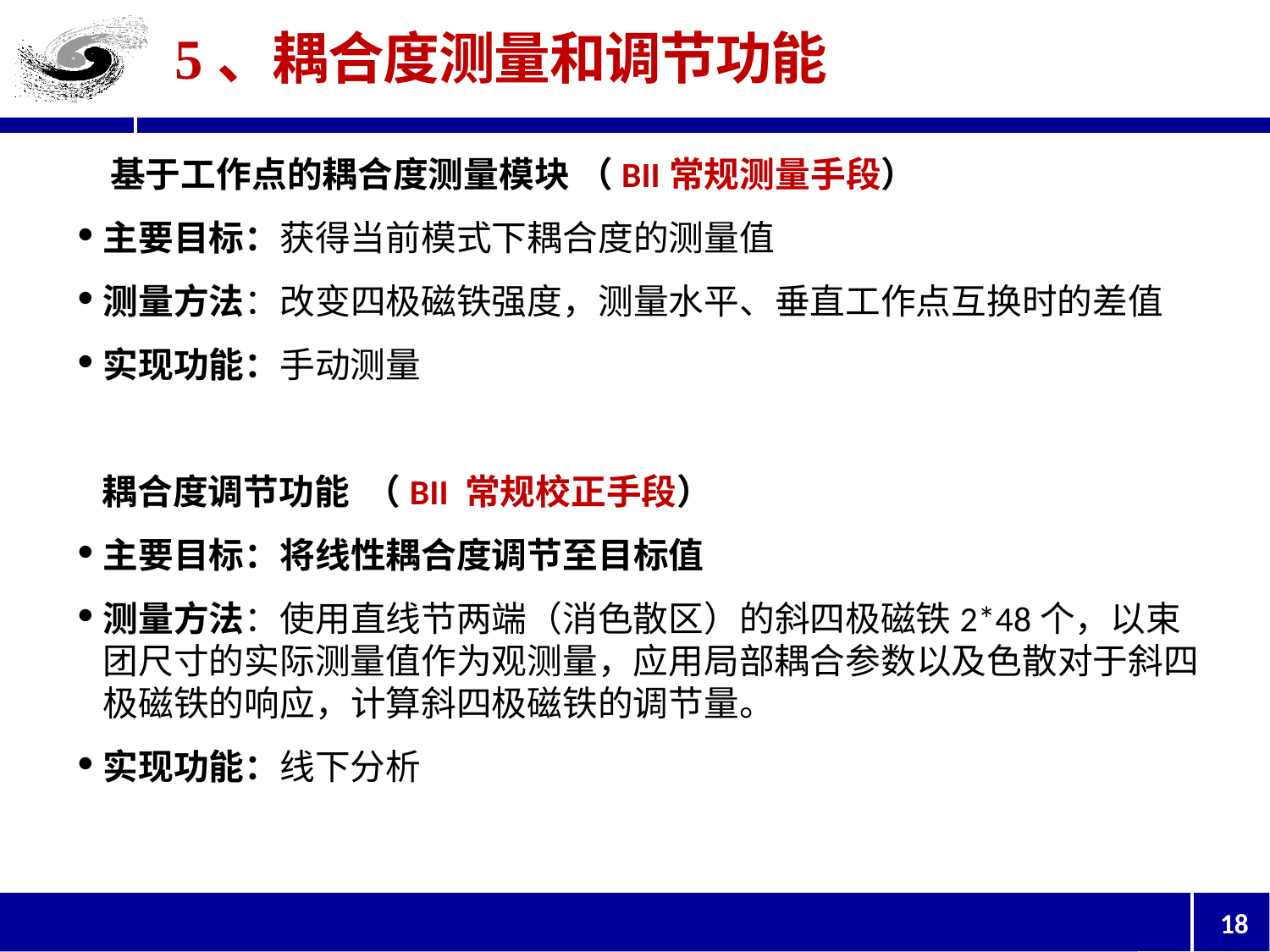

# 5、耦合度测量和调节功能
   基于工作点的耦合度测量模块 （BII常规测量手段）
主要目标：获得当前模式下耦合度的测量值
测量方法：改变四极磁铁强度，测量水平、垂直工作点互换时的差值
实现功能：手动测量

  耦合度调节功能  （BII 常规校正手段）
主要目标：将线性耦合度调节至目标值
测量方法：使用直线节两端（消色散区）的斜四极磁铁2*48个，以束团尺寸的实际测量值作为观测量，应用局部耦合参数以及色散对于斜四极磁铁的响应，计算斜四极磁铁的调节量。
实现功能：线下分析